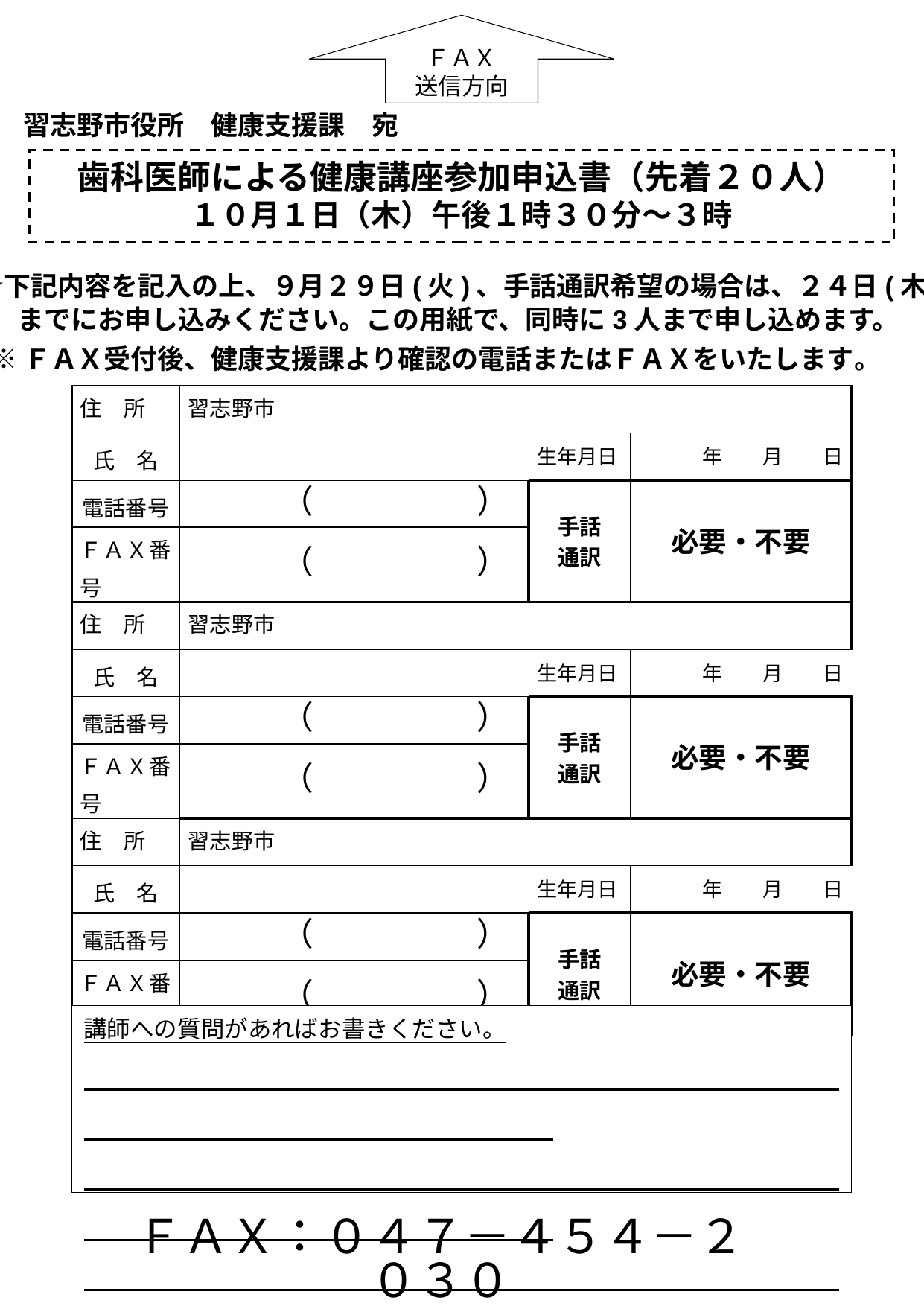

習志野市役所　健康支援課　宛

ＦＡＸ
送信方向
歯科医師による健康講座参加申込書（先着２０人）
１０月１日（木）午後１時３０分～３時

　☆下記内容を記入の上、９月２９日(火)、手話通訳希望の場合は、２４日(木)
　までにお申し込みください。この用紙で、同時に3人まで申し込めます。
※ＦＡＸ受付後、健康支援課より確認の電話またはＦＡＸをいたします。

| 住所 | 習志野市 |  |  |
| --- | --- | --- | --- |
| 氏名 |  | 生年月日 | 年　　月　　日 |
| 電話番号 | （　　　　　） | 手話 通訳 | 必要・不要 |
| ＦＡＸ番号 | （　　　　　） |  |  |
| 住所 | 習志野市 |  |  |
| 氏名 |  | 生年月日 | 年　　月　　日 |
| 電話番号 | （　　　　　） | 手話 通訳 | 必要・不要 |
| ＦＡＸ番号 | （　　　　　） |  |  |
| 住所 | 習志野市 |  |  |
| 氏名 |  | 生年月日 | 年　　月　　日 |
| 電話番号 | （　　　　　） | 手話 通訳 | 必要・不要 |
| ＦＡＸ番号 | （　　　　　） |  |  |
講師への質問があればお書きください。

ＦＡＸ：０４７－４５４－２０３０